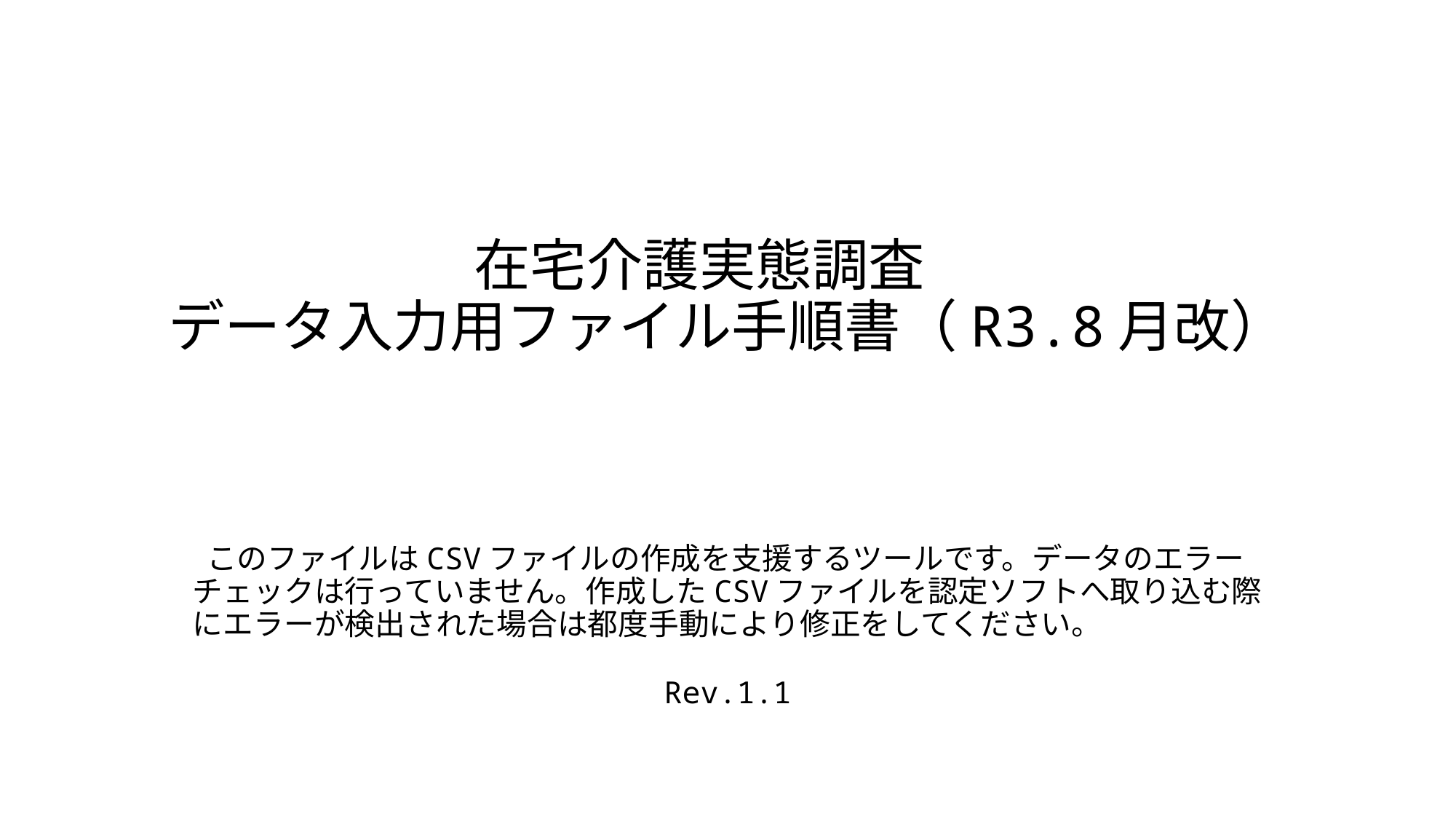

# 在宅介護実態調査　 データ入力用ファイル手順書（R3.8月改）
 このファイルはCSVファイルの作成を支援するツールです。データのエラーチェックは行っていません。作成したCSVファイルを認定ソフトへ取り込む際にエラーが検出された場合は都度手動により修正をしてください。
Rev.1.1